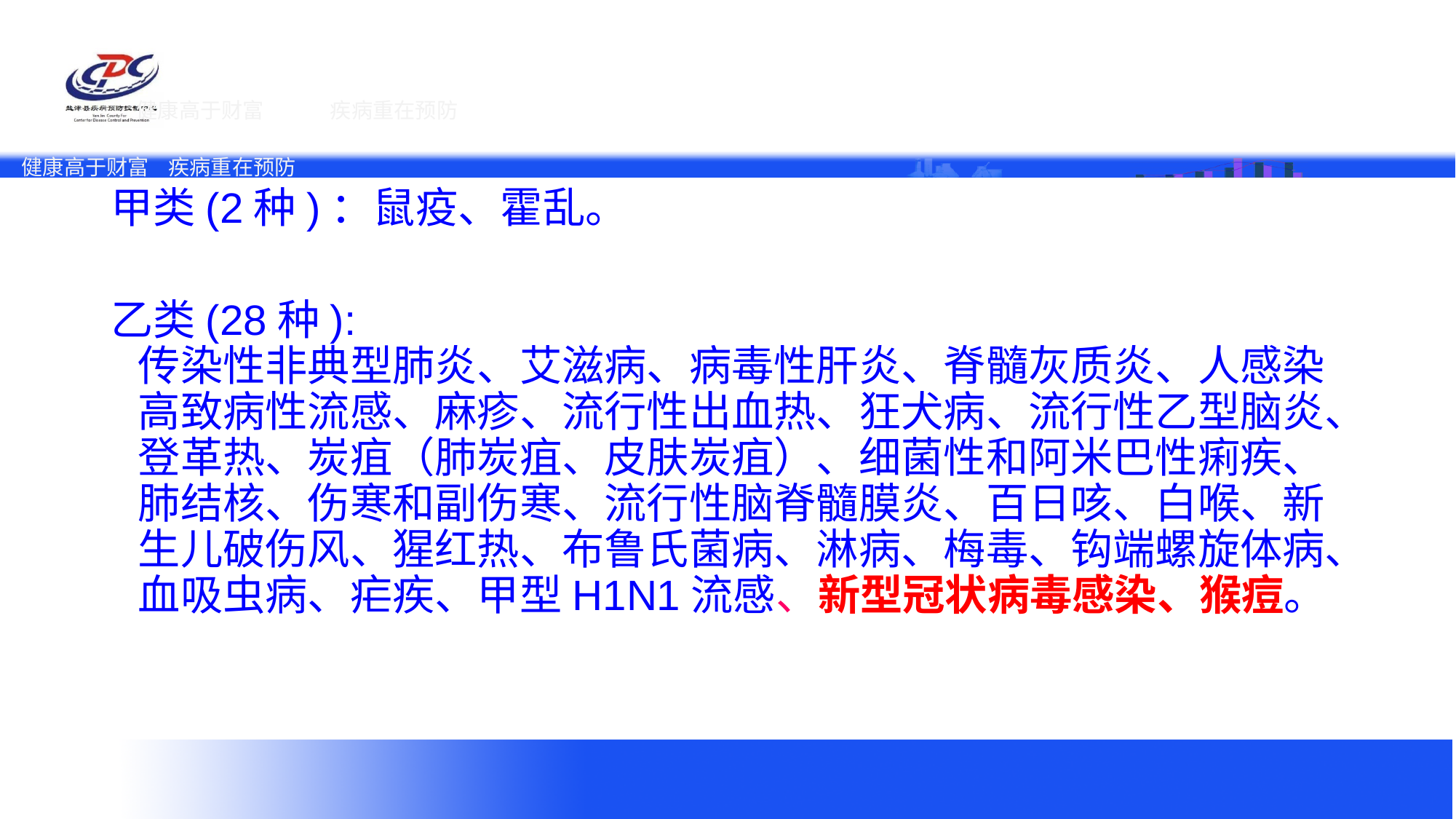

甲类(2种)：鼠疫、霍乱。
乙类(28种):
传染性非典型肺炎、艾滋病、病毒性肝炎、脊髓灰质炎、人感染高致病性流感、麻疹、流行性出血热、狂犬病、流行性乙型脑炎、登革热、炭疽（肺炭疽、皮肤炭疽）、细菌性和阿米巴性痢疾、肺结核、伤寒和副伤寒、流行性脑脊髓膜炎、百日咳、白喉、新生儿破伤风、猩红热、布鲁氏菌病、淋病、梅毒、钩端螺旋体病、血吸虫病、疟疾、甲型H1N1流感、新型冠状病毒感染、猴痘。